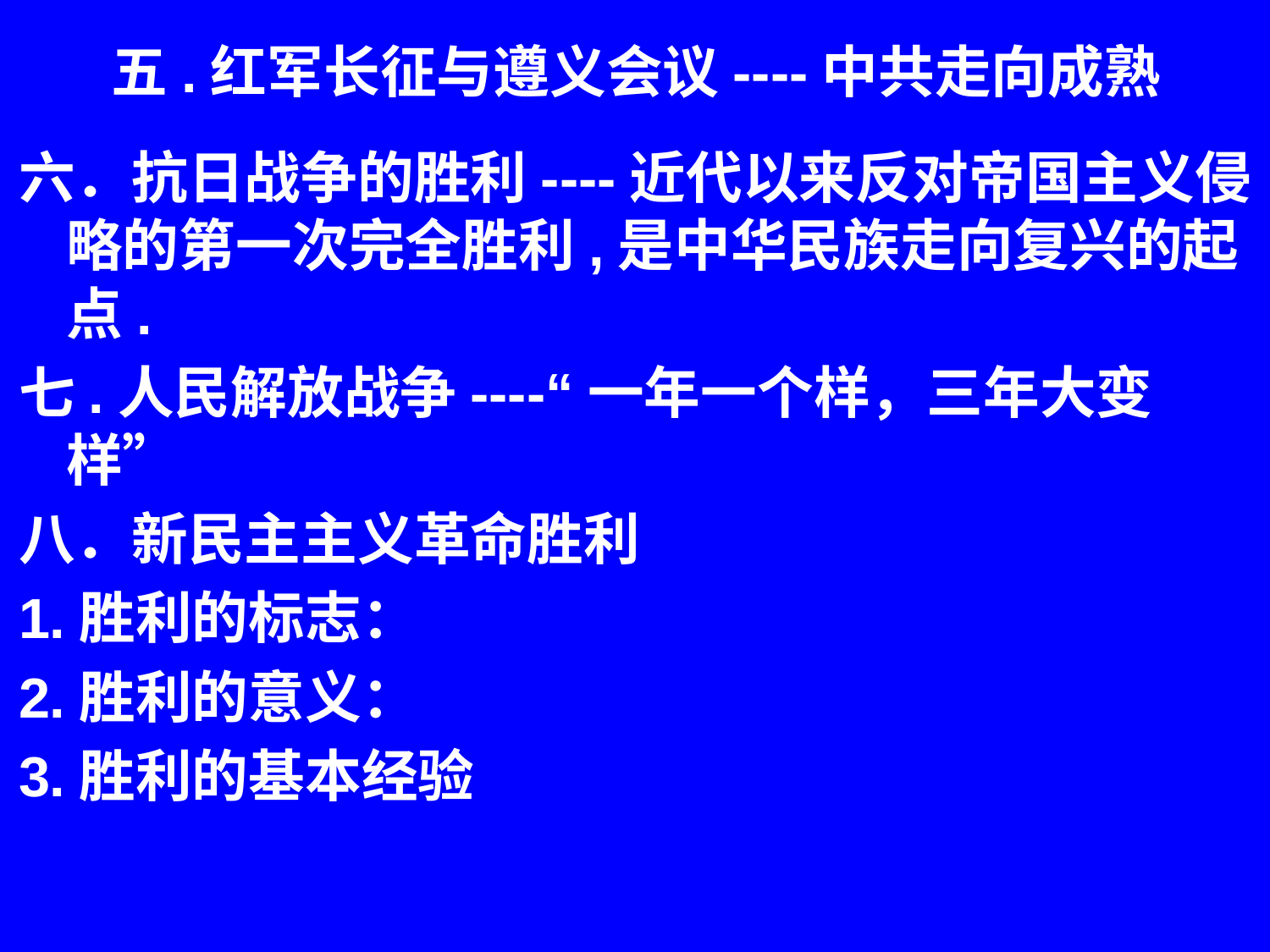

# 五.红军长征与遵义会议----中共走向成熟
六．抗日战争的胜利----近代以来反对帝国主义侵略的第一次完全胜利,是中华民族走向复兴的起点.
七.人民解放战争----“一年一个样，三年大变样”
八．新民主主义革命胜利
1.胜利的标志：
2.胜利的意义：
3.胜利的基本经验